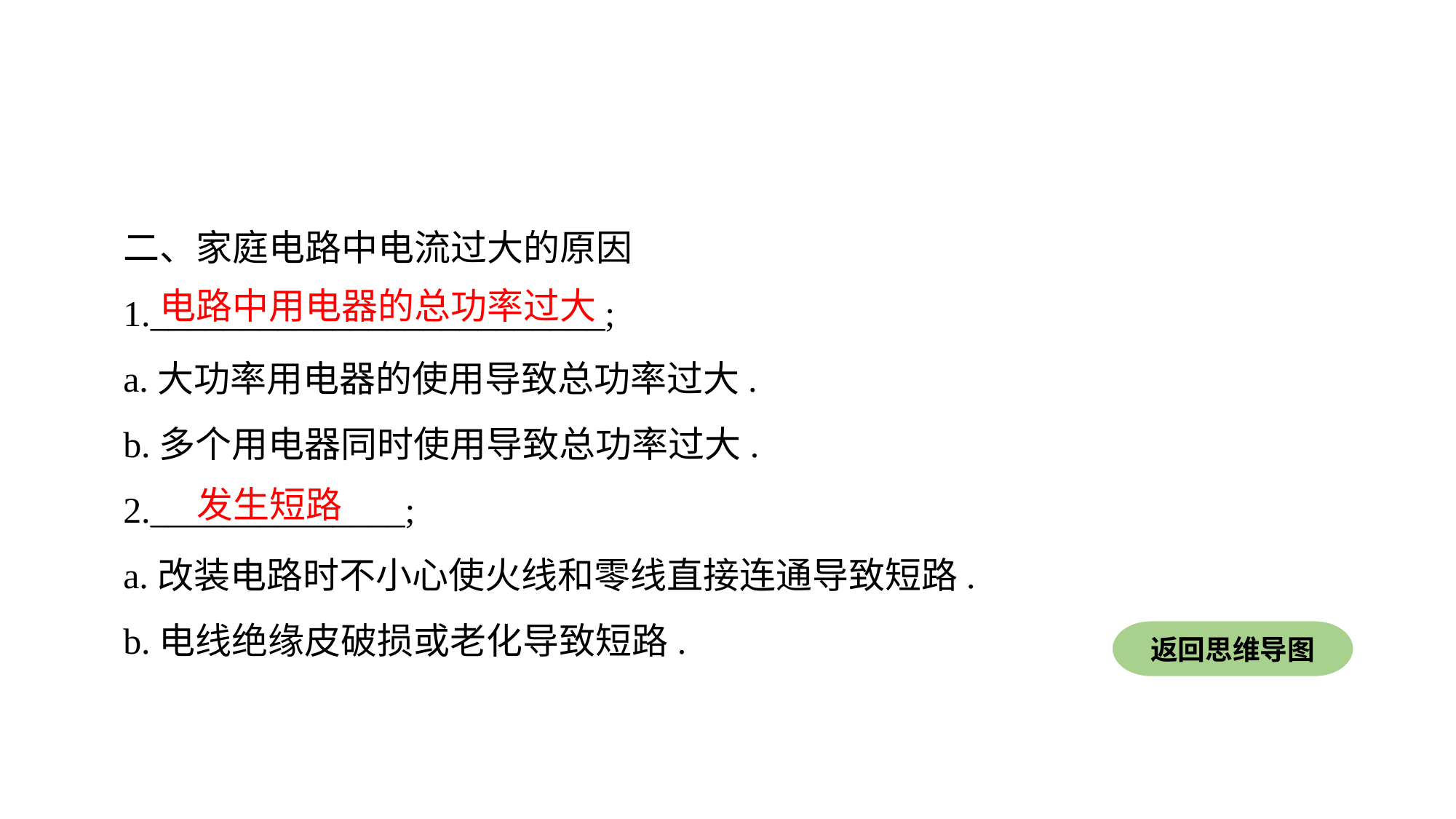

二、家庭电路中电流过大的原因
1._________________________;
a.大功率用电器的使用导致总功率过大.
b.多个用电器同时使用导致总功率过大.
2.______________;
a.改装电路时不小心使火线和零线直接连通导致短路.
b.电线绝缘皮破损或老化导致短路.
电路中用电器的总功率过大
发生短路
返回思维导图